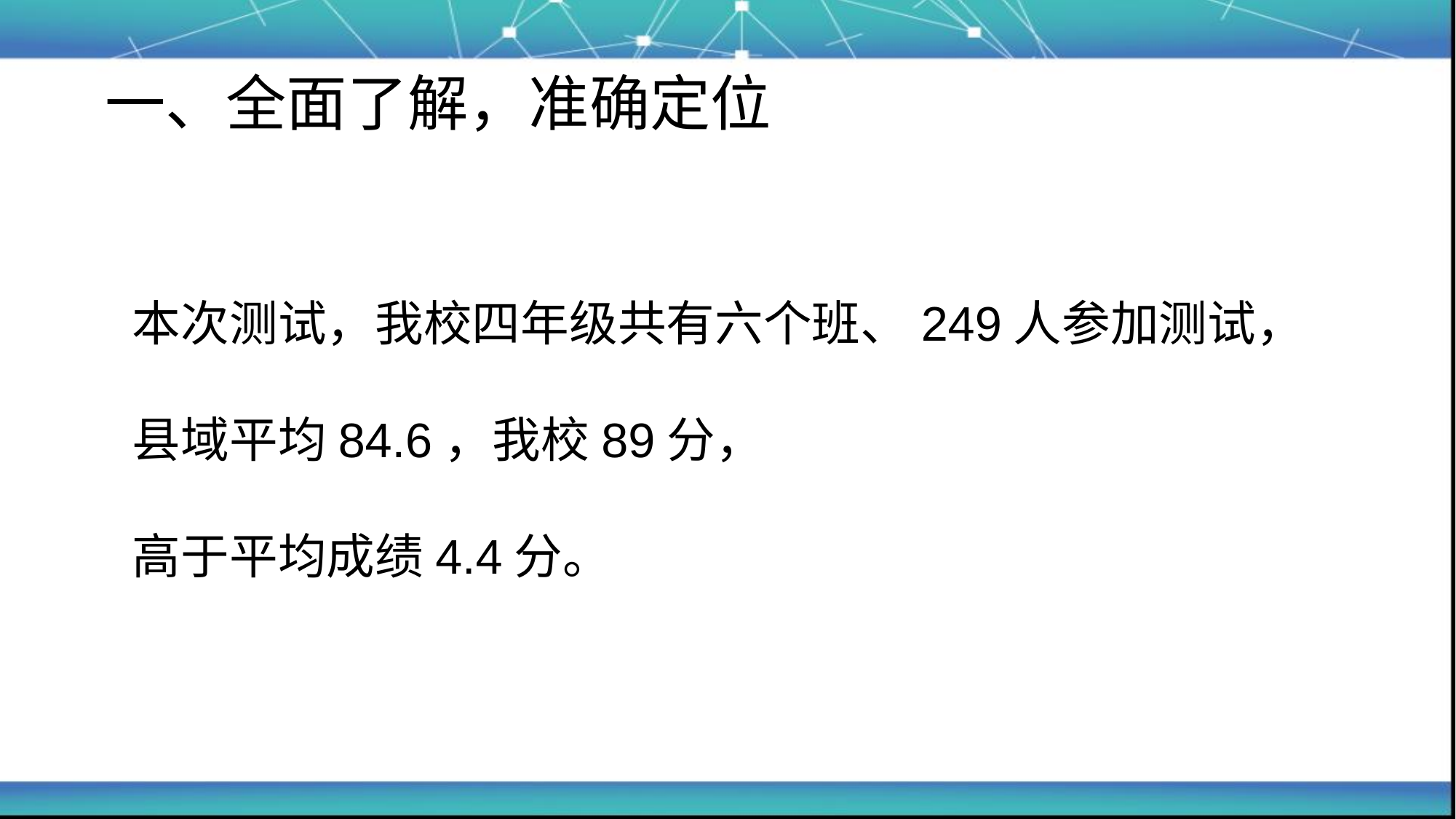

一、全面了解，准确定位
本次测试，我校四年级共有六个班、249人参加测试，

县域平均84.6，我校89分，

高于平均成绩4.4分。